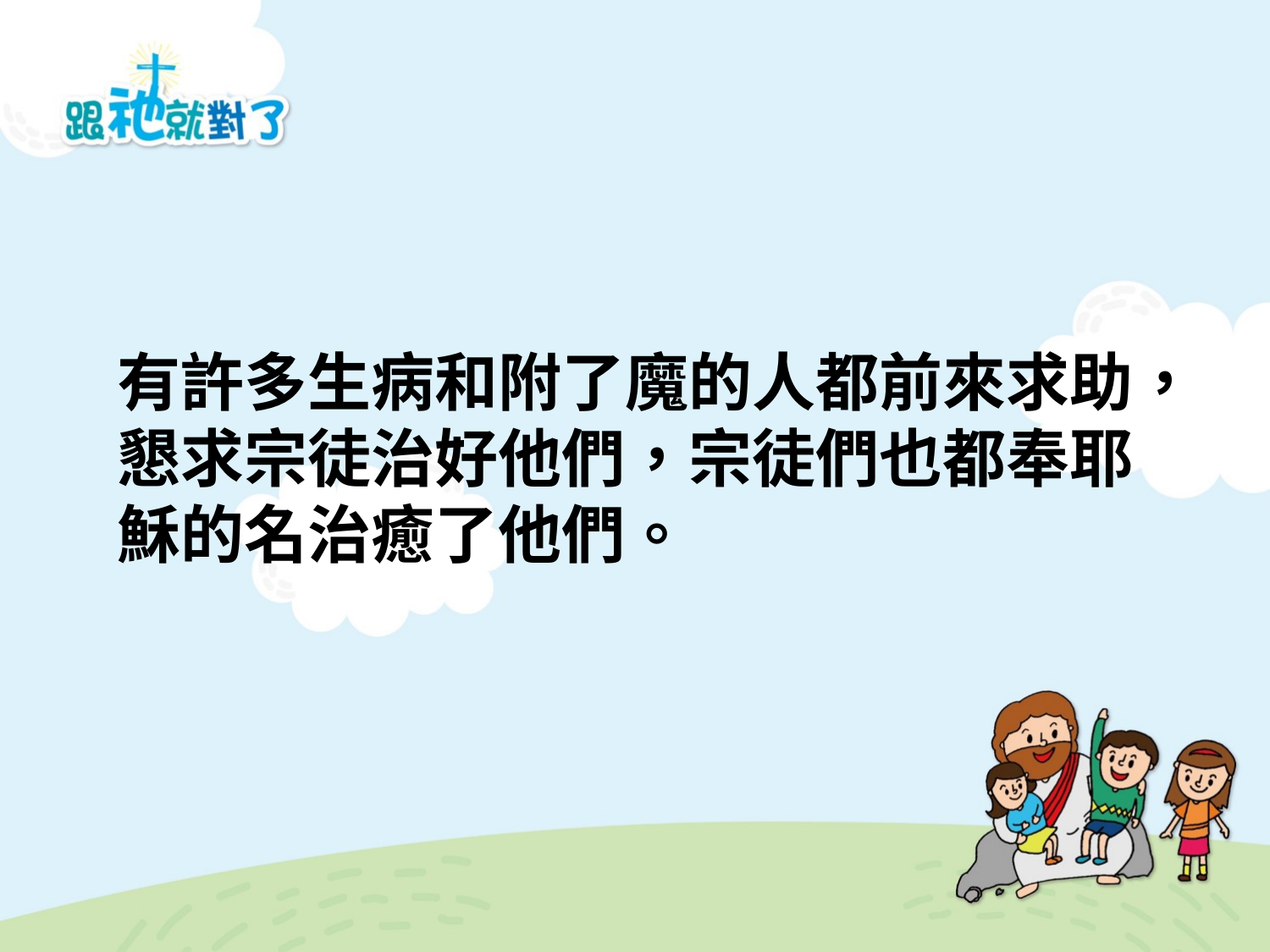

有許多生病和附了魔的人都前來求助，懇求宗徒治好他們，宗徒們也都奉耶穌的名治癒了他們。